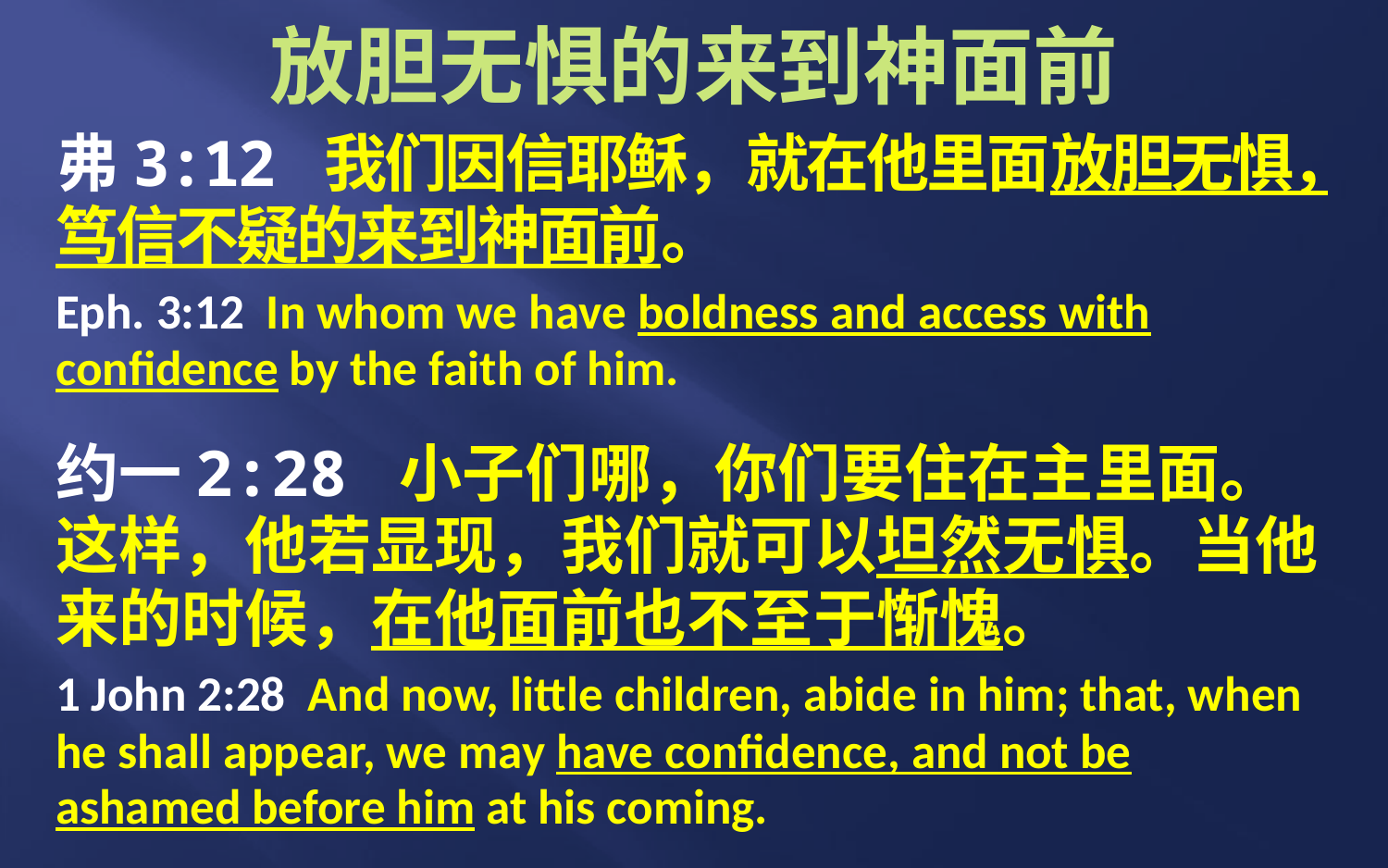

# 放胆无惧的来到神面前
弗3:12 我们因信耶稣，就在他里面放胆无惧，笃信不疑的来到神面前。
Eph. 3:12  In whom we have boldness and access with confidence by the faith of him.

约一2:28 小子们哪，你们要住在主里面。这样，他若显现，我们就可以坦然无惧。当他来的时候，在他面前也不至于惭愧。
1 John 2:28  And now, little children, abide in him; that, when he shall appear, we may have confidence, and not be ashamed before him at his coming.